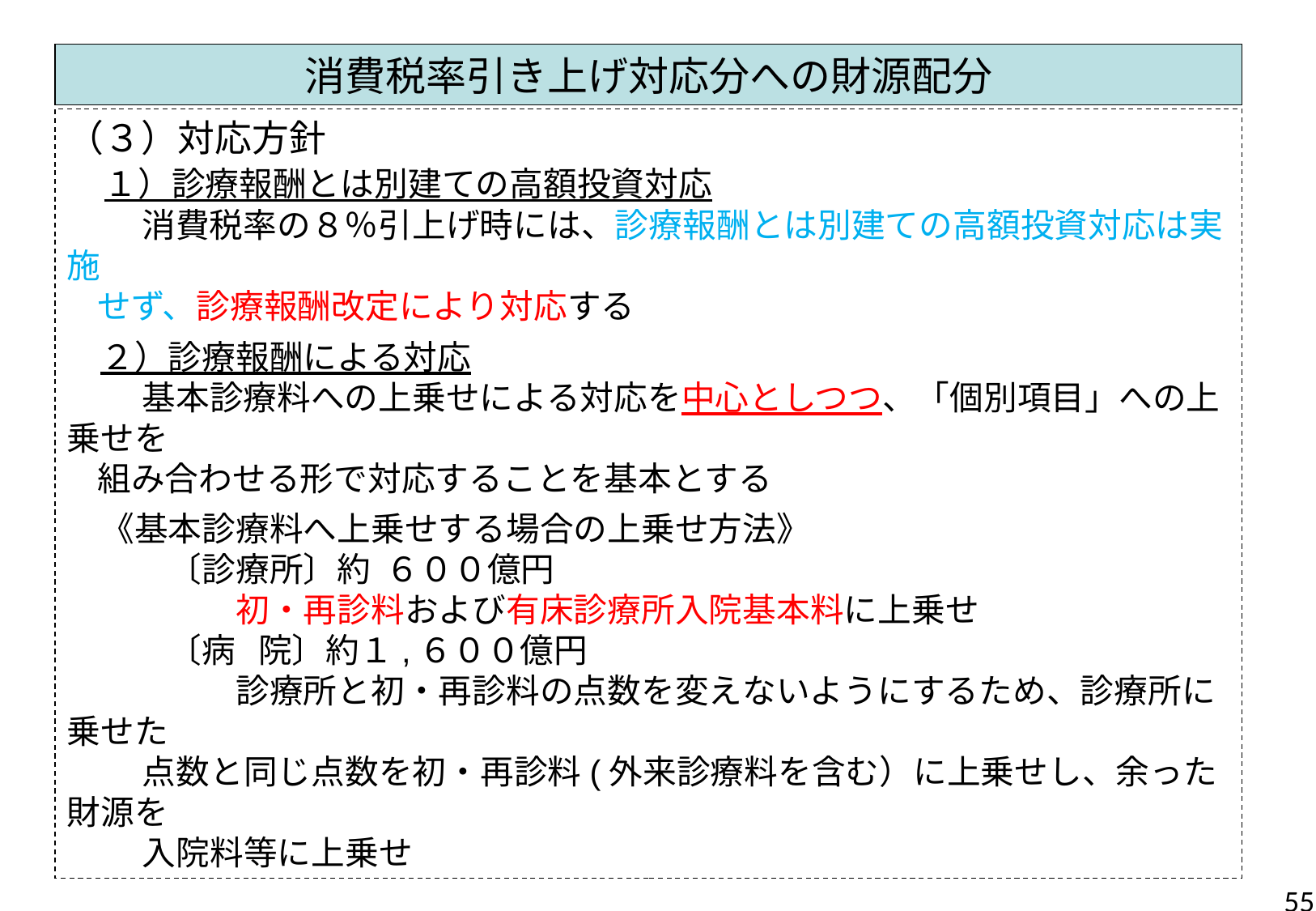

消費税率引き上げ対応分への財源配分
消費税率引き上げ対応分への財源配分
（３）対応方針
　１）診療報酬とは別建ての高額投資対応
　　 消費税率の８％引上げ時には、診療報酬とは別建ての高額投資対応は実施
   せず、診療報酬改定により対応する
　２）診療報酬による対応
　　 基本診療料への上乗せによる対応を中心としつつ、「個別項目」への上乗せを
   組み合わせる形で対応することを基本とする
　《基本診療料へ上乗せする場合の上乗せ方法》
　　　〔診療所〕約  ６００億円
　　　　　初・再診料および有床診療所入院基本料に上乗せ
　　　〔病   院〕約１,６００億円
　　　　　診療所と初・再診料の点数を変えないようにするため、診療所に乗せた
         点数と同じ点数を初・再診料(外来診療料を含む）に上乗せし、余った財源を
         入院料等に上乗せ
55